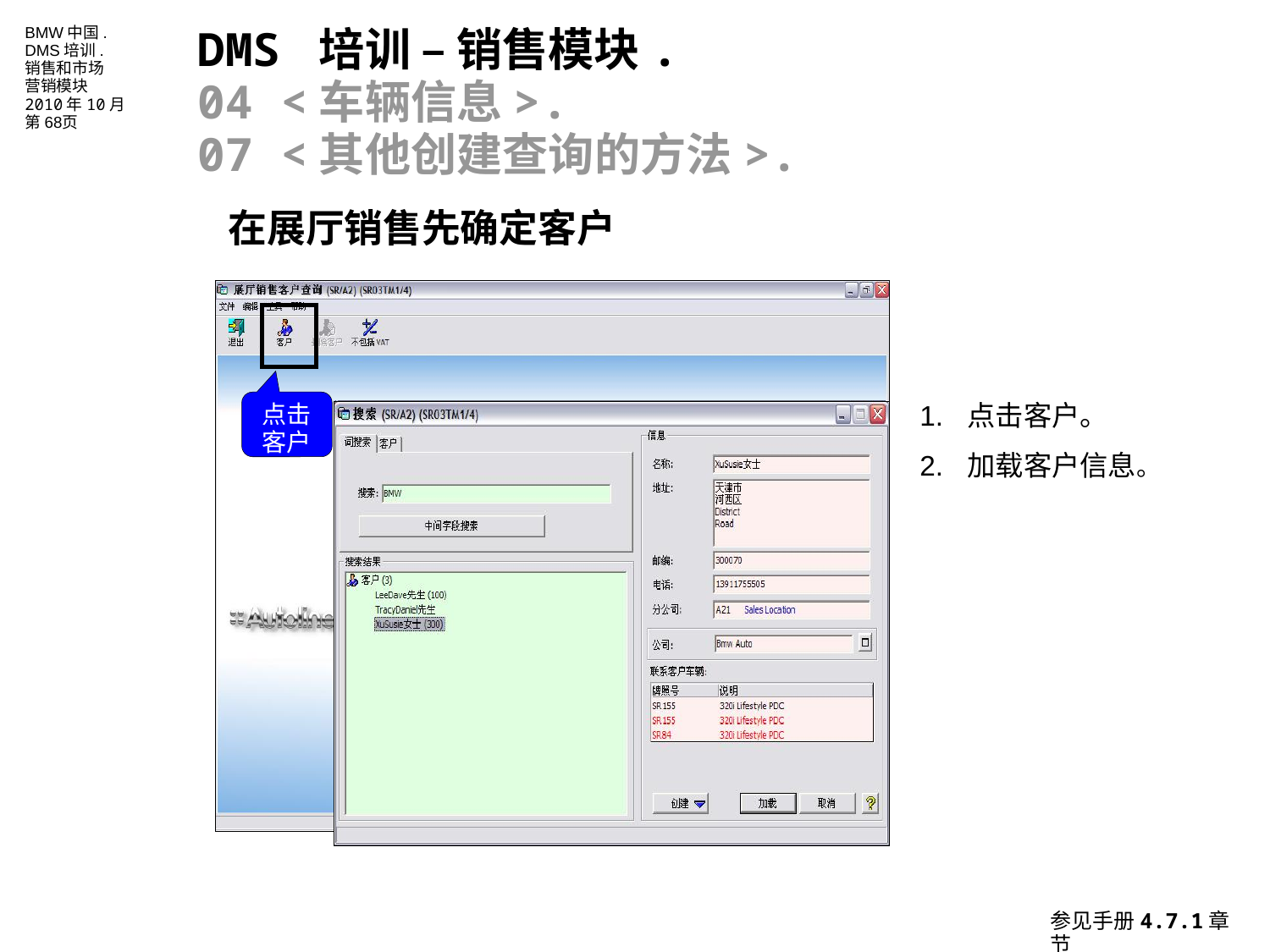

DMS 培训 – 销售模块.
04 <车辆信息>.
07 <其他创建查询的方法>.
在展厅销售先确定客户

点击
客户
点击客户。
加载客户信息。

参见手册4.7.1章节